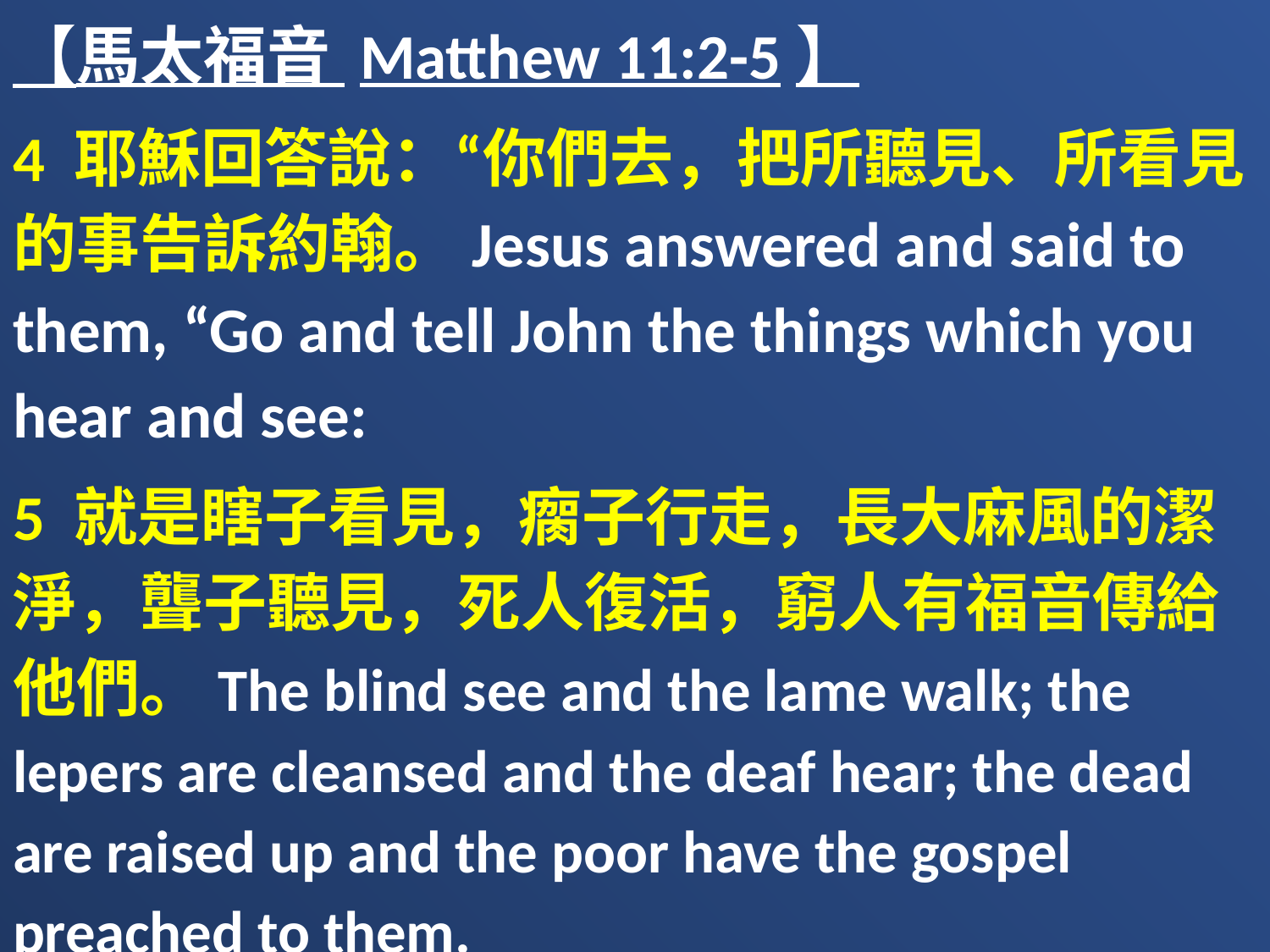

【馬太福音 Matthew 11:2-5】
4 耶穌回答說：“你們去，把所聽見、所看見的事告訴約翰。Jesus answered and said to them, “Go and tell John the things which you hear and see:
5 就是瞎子看見，瘸子行走，長大麻風的潔淨，聾子聽見，死人復活，窮人有福音傳給他們。The blind see and the lame walk; the lepers are cleansed and the deaf hear; the dead are raised up and the poor have the gospel preached to them.